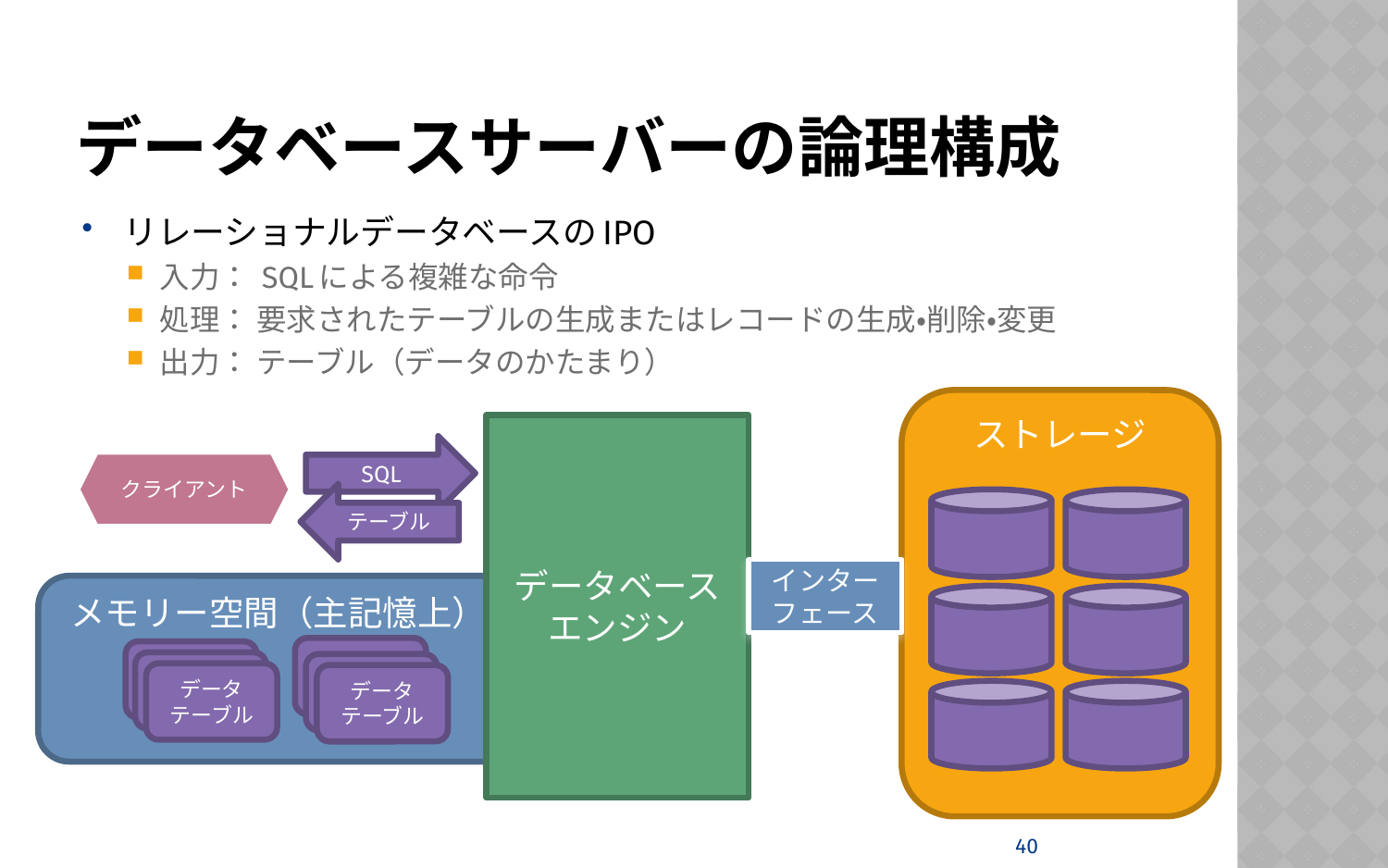

# データベースサーバーの論理構成
リレーショナルデータベースのIPO
入力： SQLによる複雑な命令
処理： 要求されたテーブルの生成またはレコードの生成・削除・変更
出力： テーブル（データのかたまり）
ストレージ
データベースエンジン
SQL
クライアント
テーブル

インターフェース
メモリー空間（主記憶上）

データテーブル
データテーブル
データテーブル
データテーブル
データテーブル
データテーブル

40